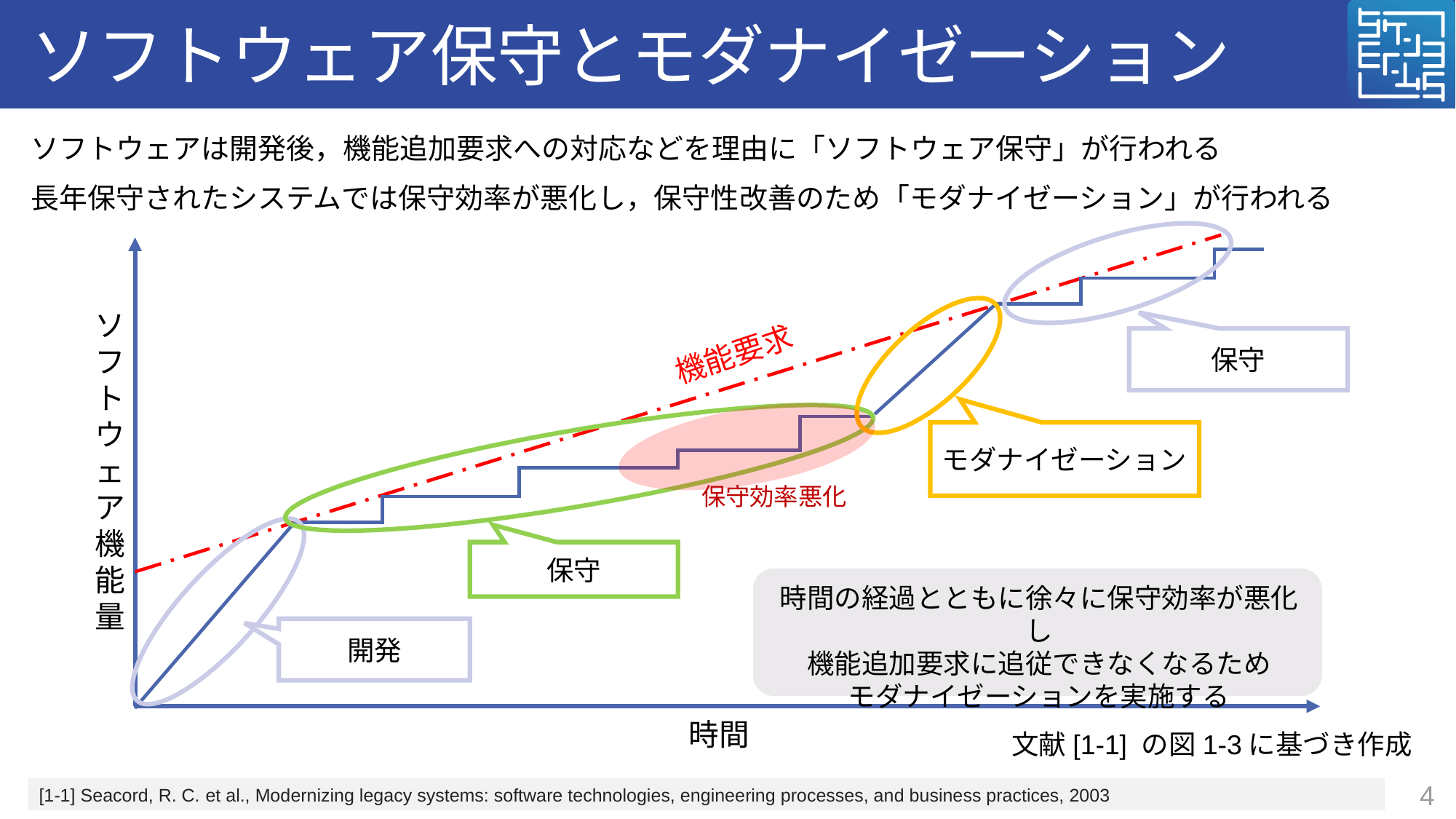

# ソフトウェア保守とモダナイゼーション
ソフトウェアは開発後，機能追加要求への対応などを理由に「ソフトウェア保守」が行われる
長年保守されたシステムでは保守効率が悪化し，保守性改善のため「モダナイゼーション」が行われる

ソフトウェア機
能
量
機能要求

保守

モダナイゼーション

保守効率悪化
保守

時間の経過とともに徐々に保守効率が悪化し
機能追加要求に追従できなくなるため
モダナイゼーションを実施する
開発
時間
文献[1-1] の図1-3に基づき作成
4
[1-1] Seacord, R. C. et al., Modernizing legacy systems: software technologies, engineering processes, and business practices, 2003